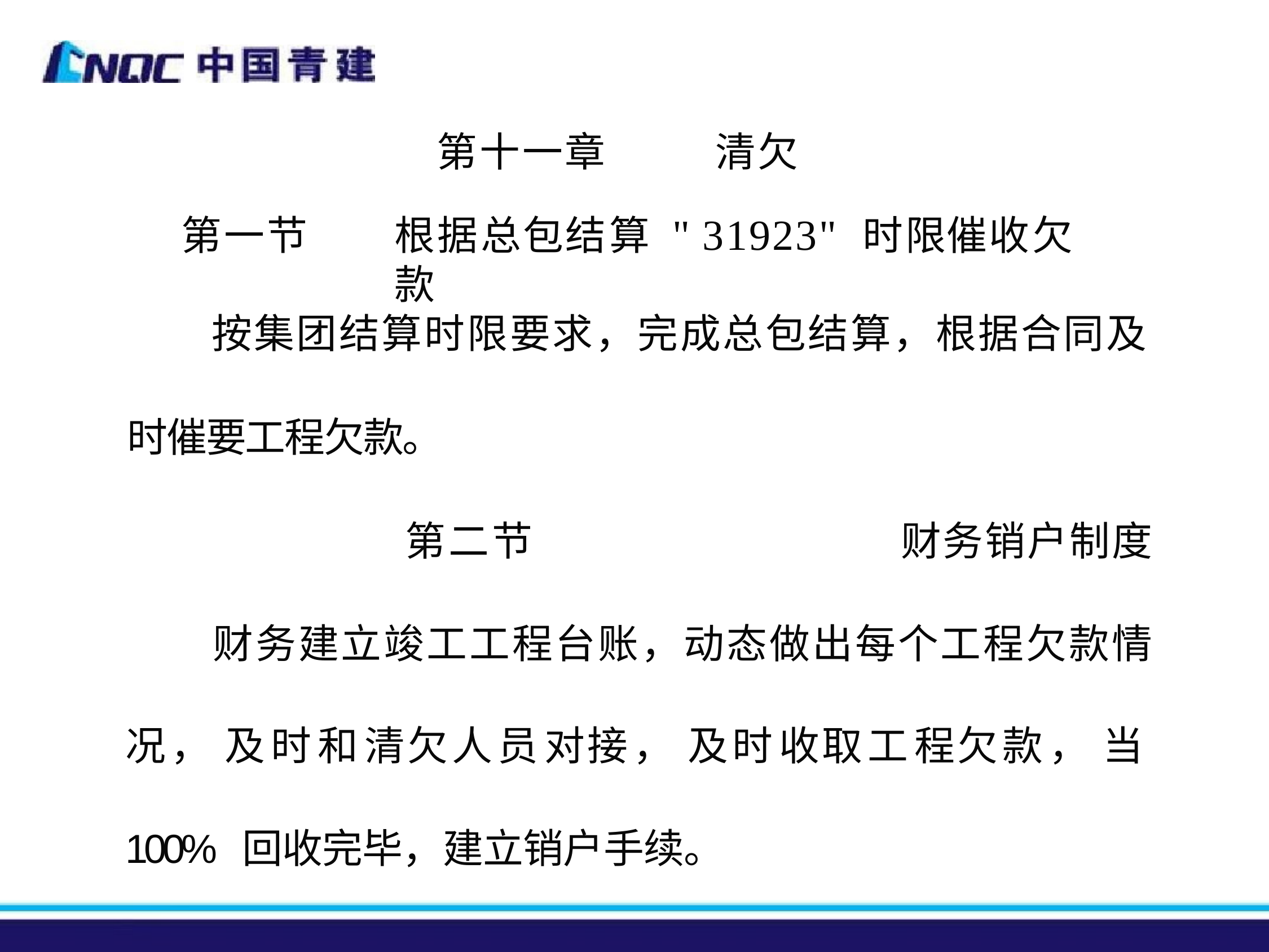

# 第十一章	清欠
根据总包结算 " 31923" 时限催收欠款
第一节
按集团结算时限要求，完成总包结算，根据合同及

时催要工程欠款。

第二节	财务销户制度
财务建立竣工工程台账，动态做出每个工程欠款情 况， 及时和清欠人员对接， 及时收取工程欠款， 当100%  回收完毕，建立销户手续。